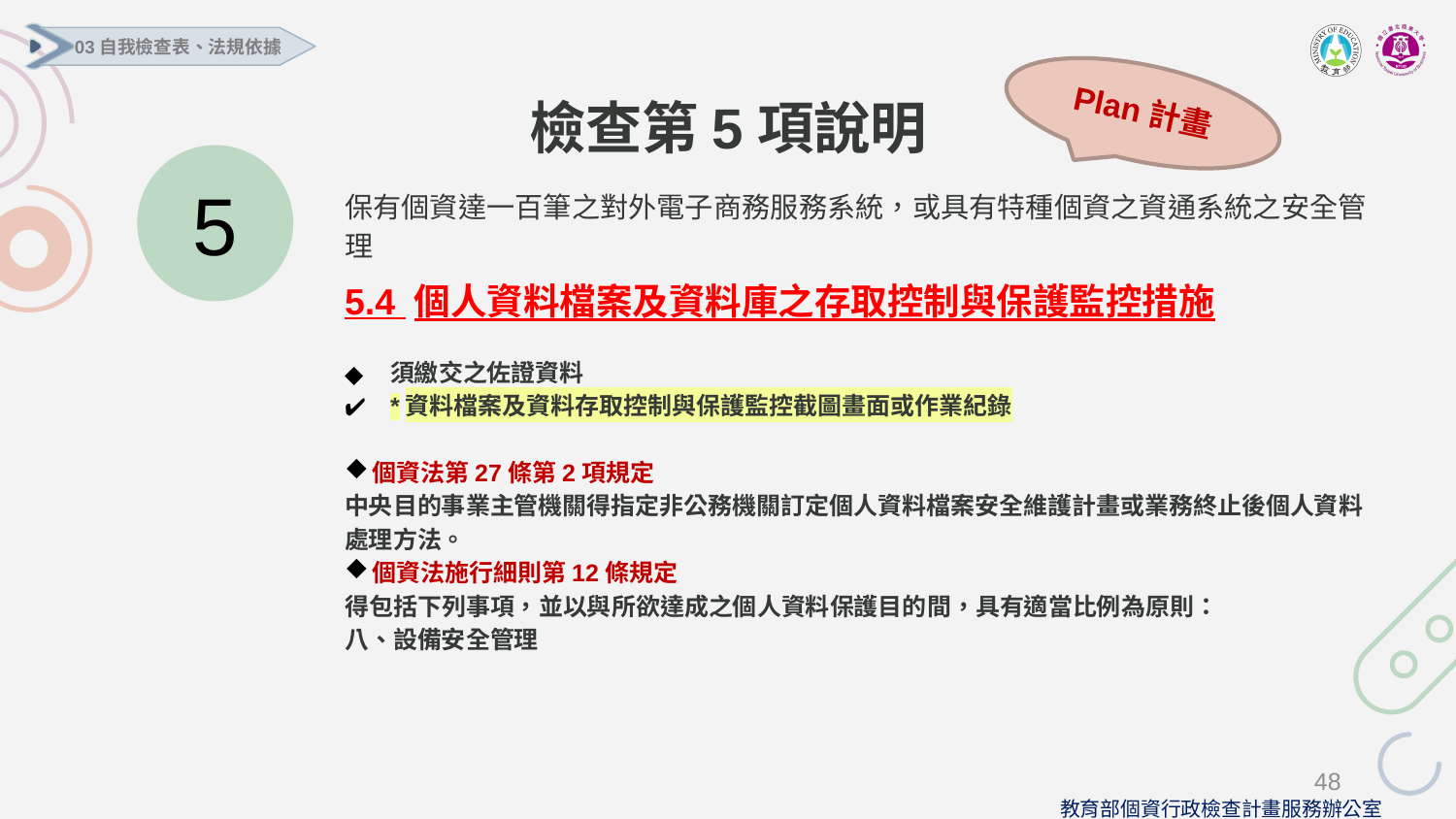

03自我檢查表、法規依據

Plan計畫
# 檢查第5項說明
5
保有個資達一百筆之對外電子商務服務系統，或具有特種個資之資通系統之安全管理
5.4 個人資料檔案及資料庫之存取控制與保護監控措施
須繳交之佐證資料
*資料檔案及資料存取控制與保護監控截圖畫面或作業紀錄

個資法第27條第2項規定
中央目的事業主管機關得指定非公務機關訂定個人資料檔案安全維護計畫或業務終止後個人資料處理方法。
個資法施行細則第12條規定
得包括下列事項，並以與所欲達成之個人資料保護目的間，具有適當比例為原則：
八、設備安全管理

48